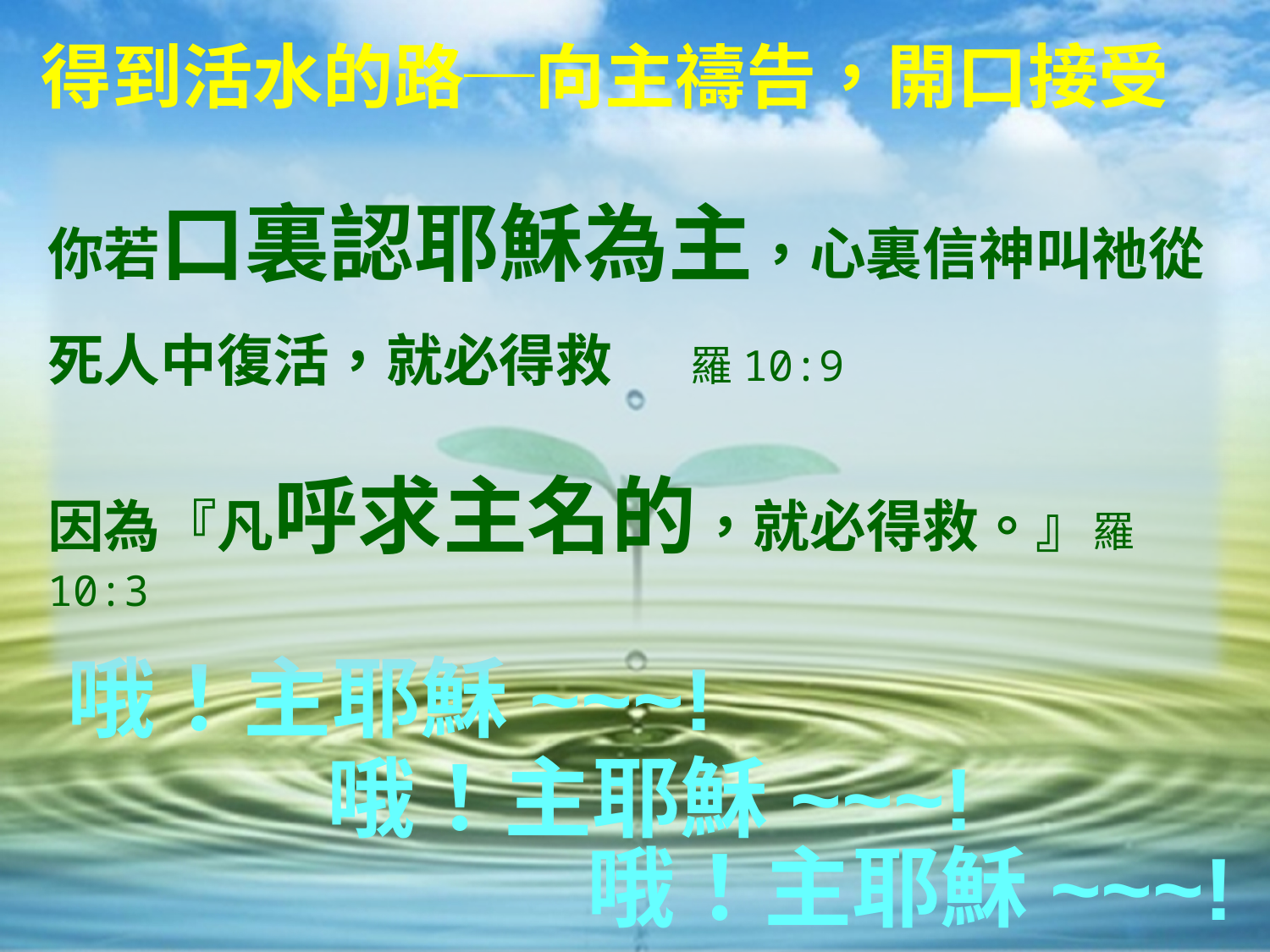

得到活水的路─向主禱告，開口接受
你若口裏認耶穌為主，心裏信神叫祂從死人中復活，就必得救      羅10:9

因為『凡呼求主名的，就必得救。』羅10:3

哦！主耶穌~~~!
哦！主耶穌~~~!
哦！主耶穌~~~!